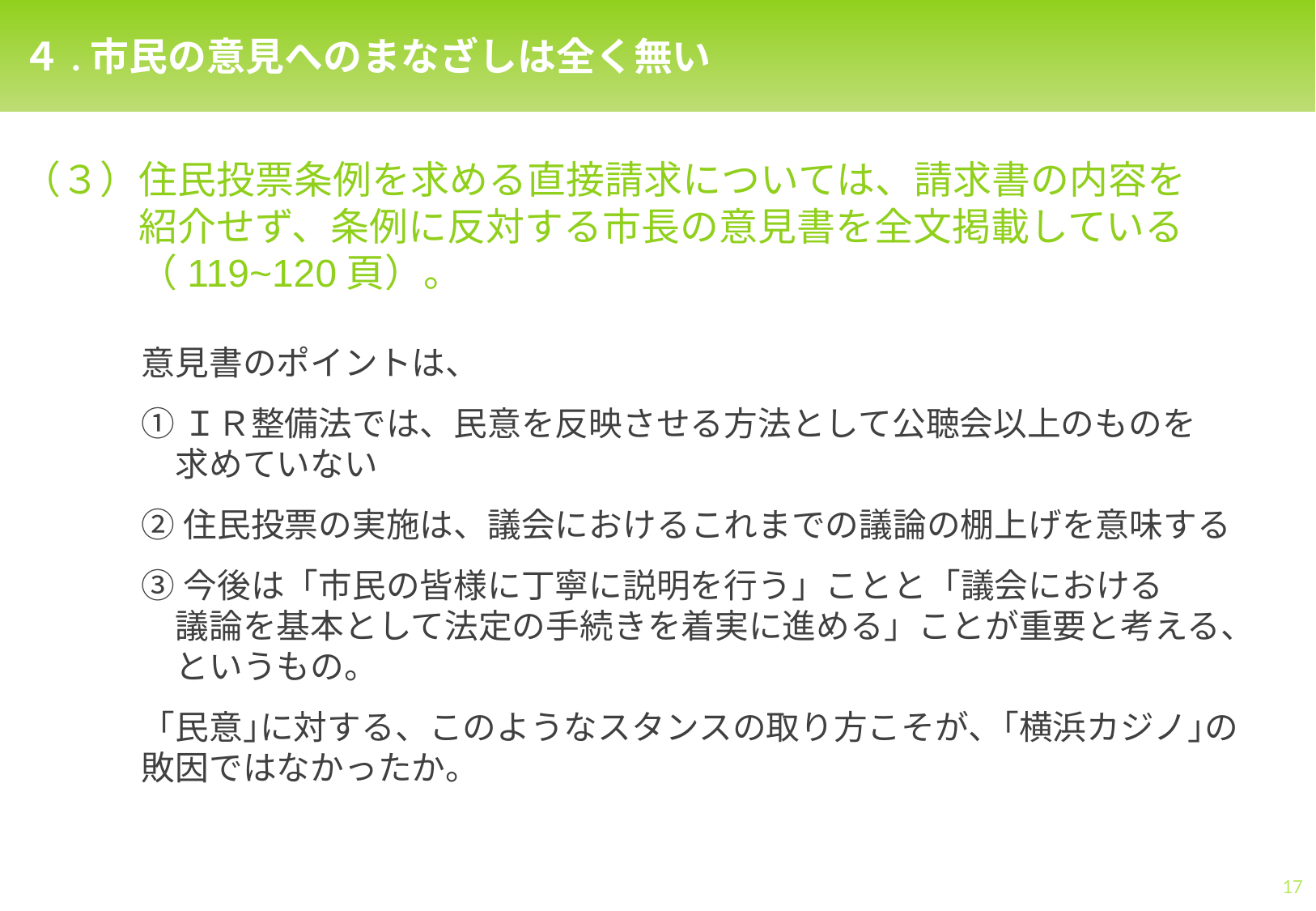

４.市民の意見へのまなざしは全く無い
（３）住民投票条例を求める直接請求については、請求書の内容を
　　　紹介せず、条例に反対する市長の意見書を全文掲載している
　　　（119~120頁）。
意見書のポイントは、
①ＩＲ整備法では、民意を反映させる方法として公聴会以上のものを
　求めていない
②住民投票の実施は、議会におけるこれまでの議論の棚上げを意味する
③今後は「市民の皆様に丁寧に説明を行う」ことと「議会における
　議論を基本として法定の手続きを着実に進める」ことが重要と考える、
　というもの。
「民意｣に対する、このようなスタンスの取り方こそが、｢横浜カジノ｣の
敗因ではなかったか。
17